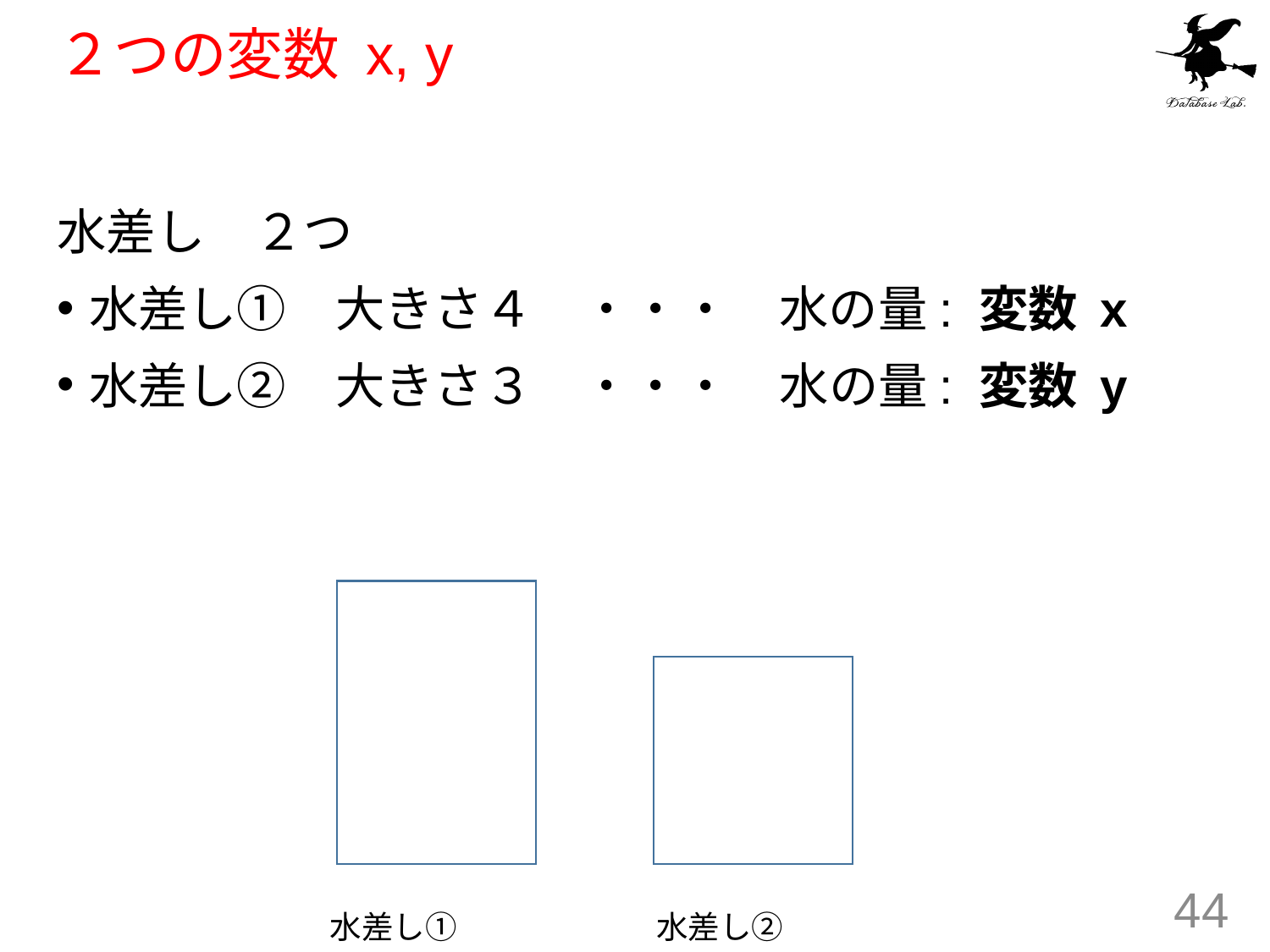

# ２つの変数 x, y

水差し　２つ
水差し①　大きさ４　・・・　水の量: 変数 x
水差し②　大きさ３　・・・　水の量: 変数 y

44
水差し①
水差し②